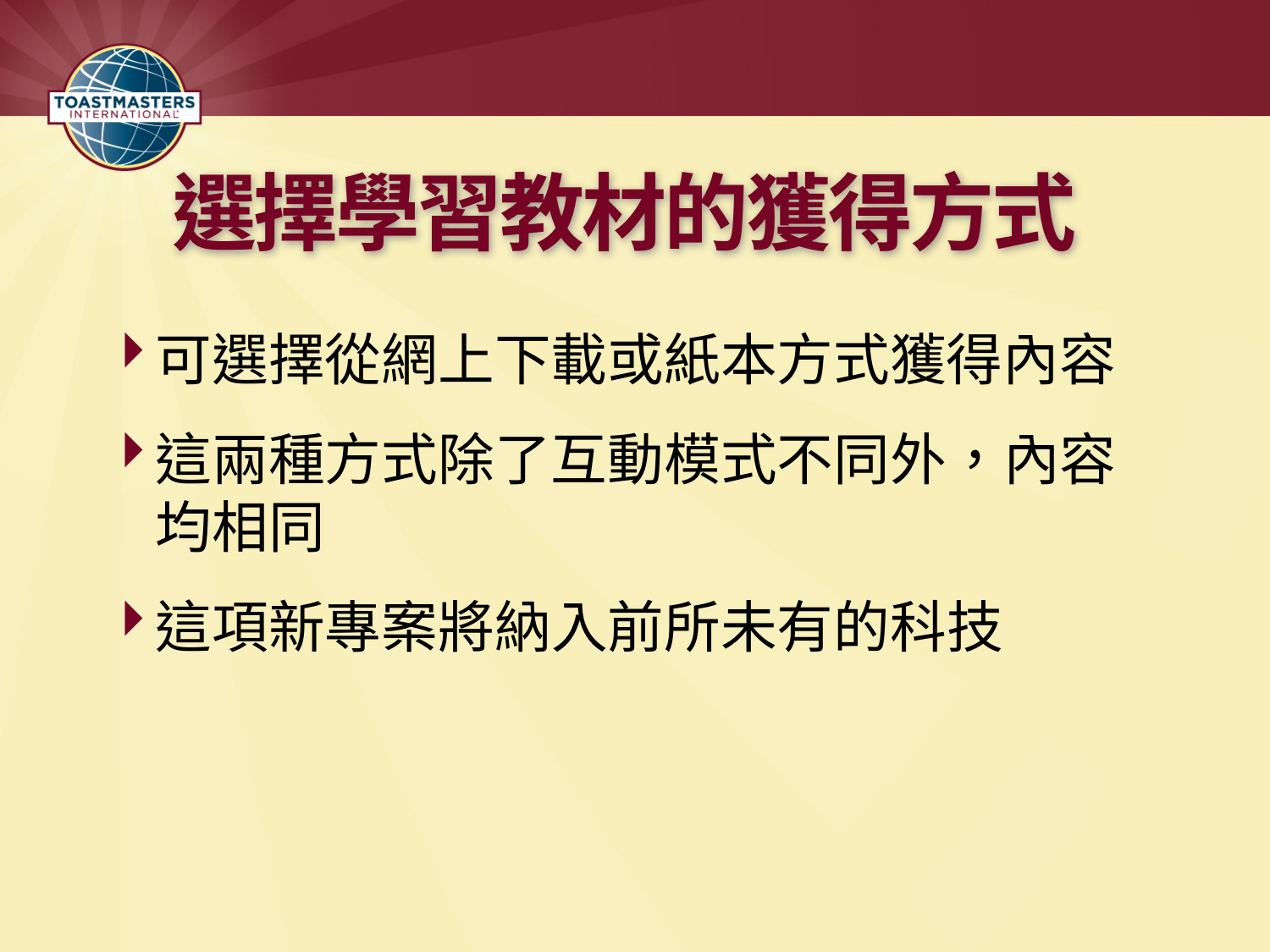

# 選擇學習教材的獲得方式
可選擇從網上下載或紙本方式獲得內容
這兩種方式除了互動模式不同外，內容均相同
這項新專案將納入前所未有的科技